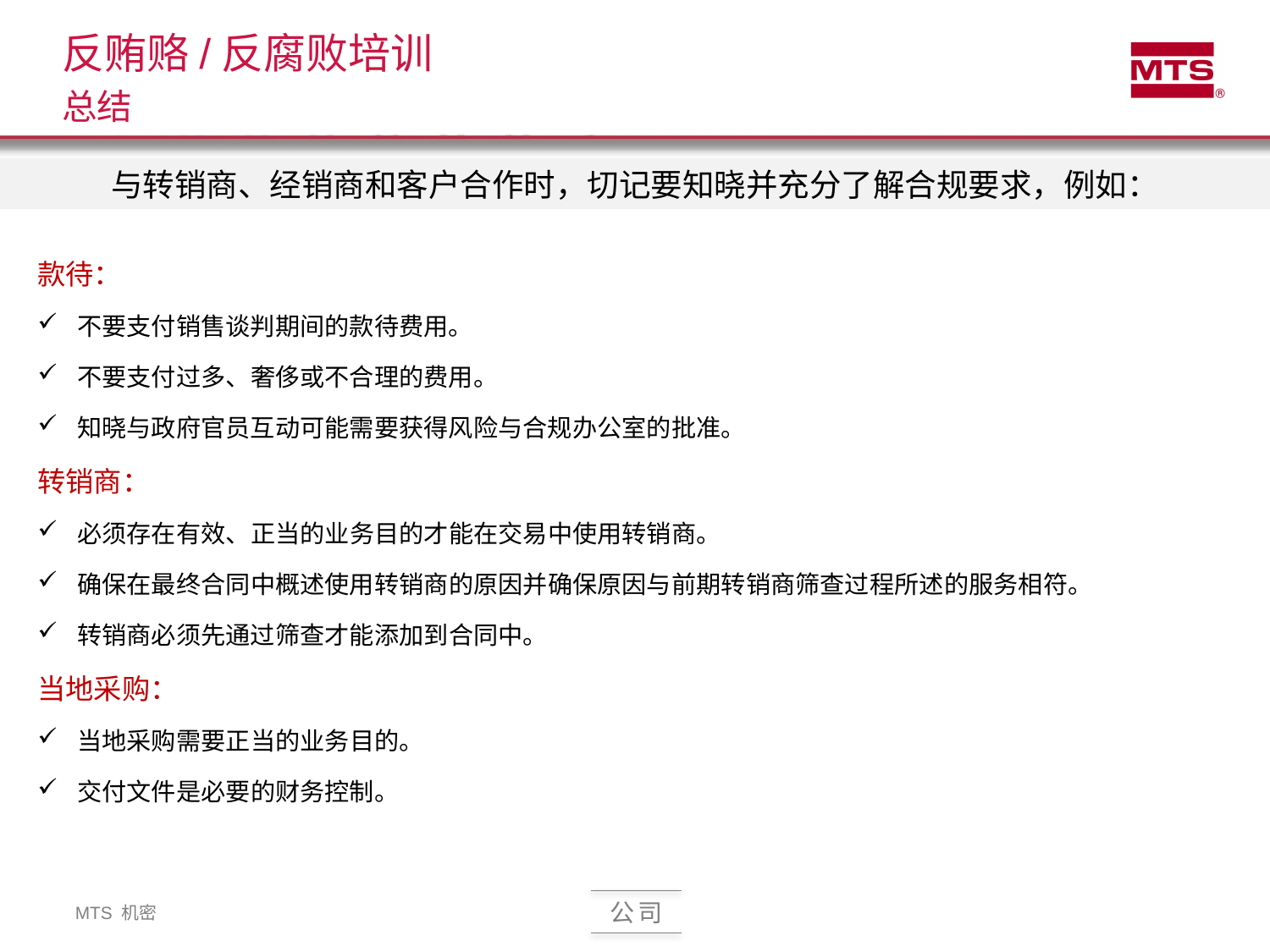

# 反贿赂/反腐败培训 总结
与转销商、经销商和客户合作时，切记要知晓并充分了解合规要求，例如：
款待：
不要支付销售谈判期间的款待费用。
不要支付过多、奢侈或不合理的费用。
知晓与政府官员互动可能需要获得风险与合规办公室的批准。
转销商：
必须存在有效、正当的业务目的才能在交易中使用转销商。
确保在最终合同中概述使用转销商的原因并确保原因与前期转销商筛查过程所述的服务相符。
转销商必须先通过筛查才能添加到合同中。
当地采购：
当地采购需要正当的业务目的。
交付文件是必要的财务控制。